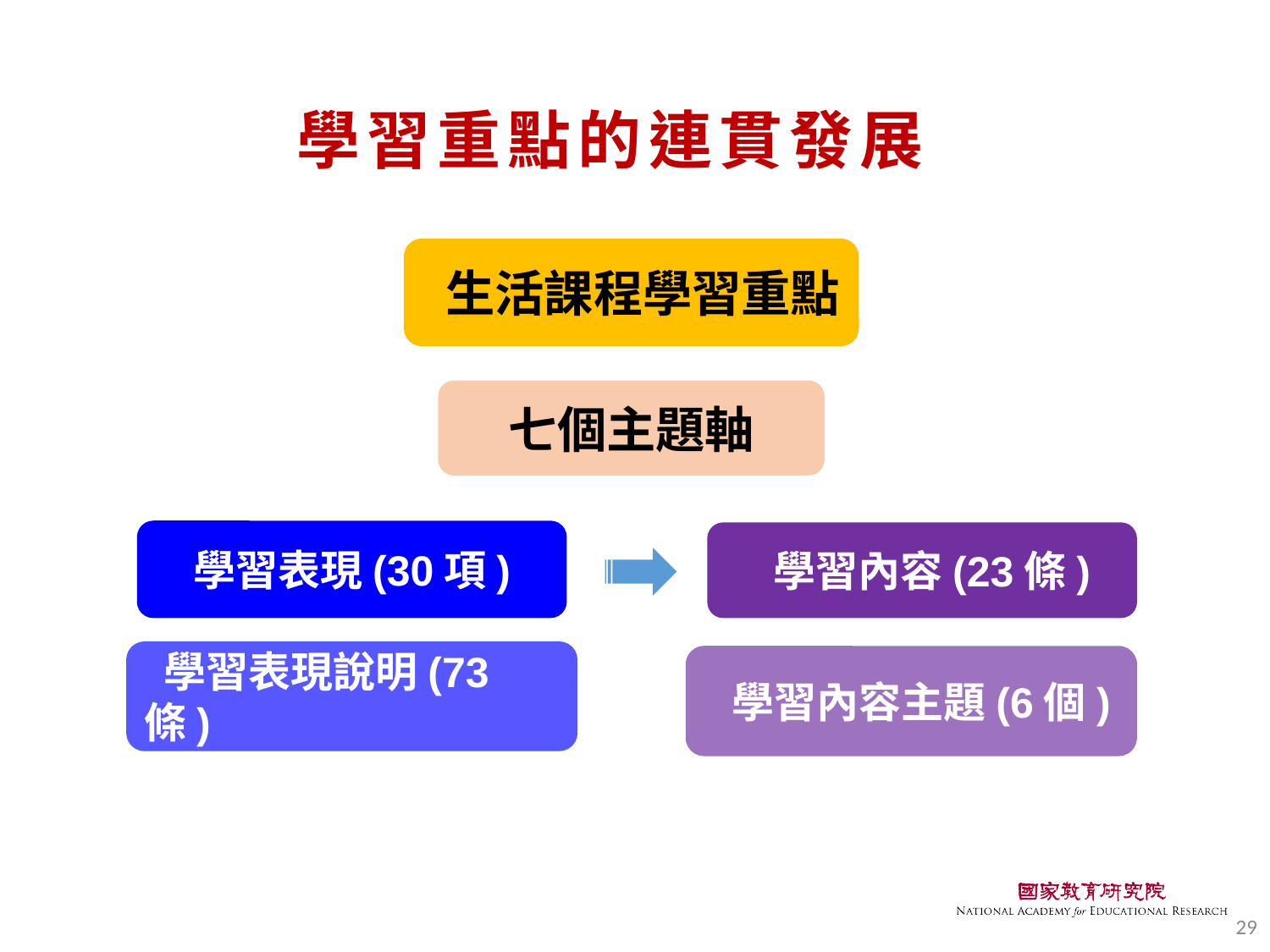

學習重點的連貫發展
 生活課程學習重點
七個主題軸
學習表現(30項)
 學習內容(23條)

 學習表現說明(73條)
 學習內容主題(6個)
29